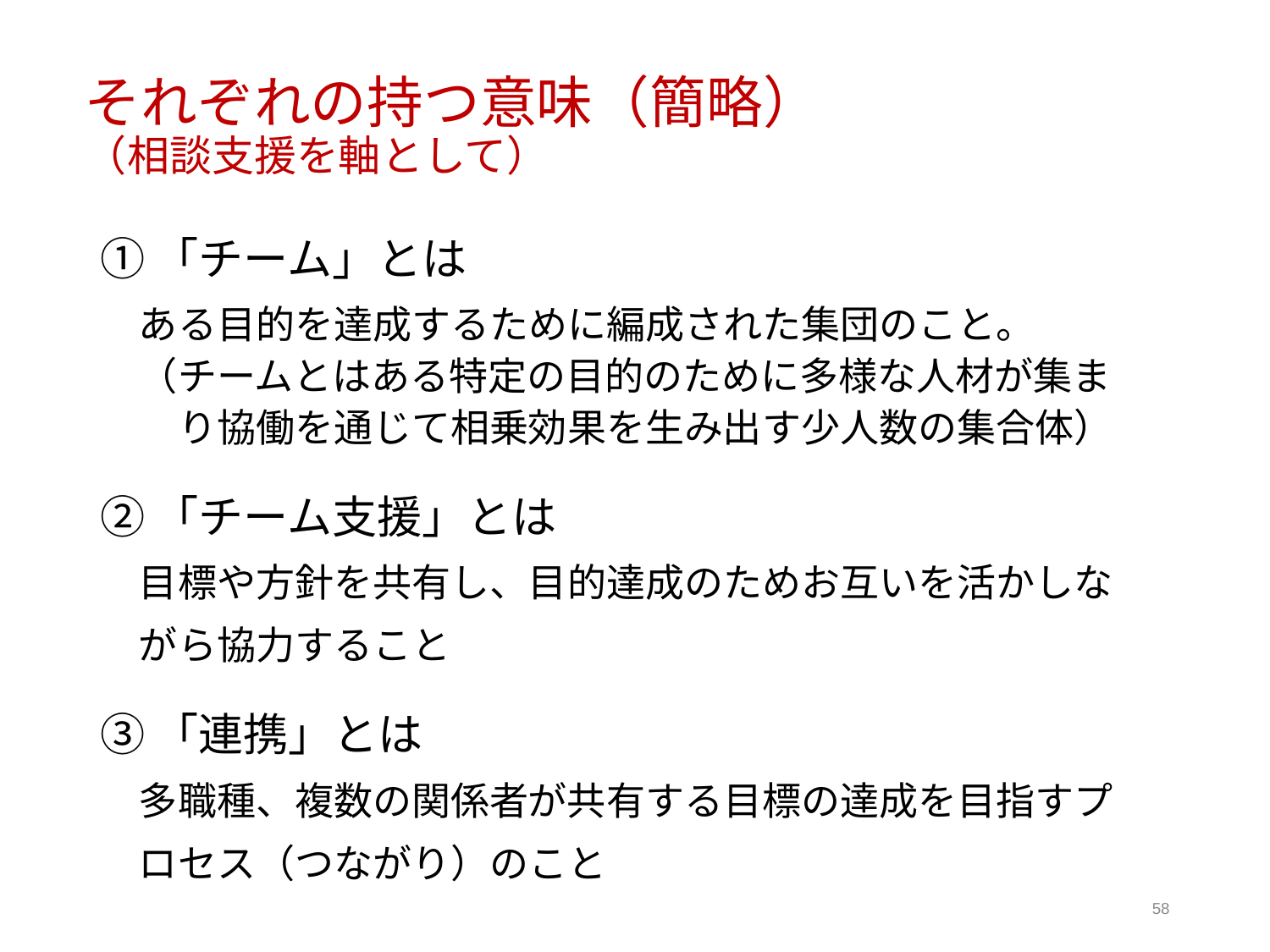

# それぞれの持つ意味（簡略） （相談支援を軸として）
①「チーム」とは
　ある目的を達成するために編成された集団のこと。
　（チームとはある特定の目的のために多様な人材が集ま
　　り協働を通じて相乗効果を生み出す少人数の集合体）

②「チーム支援」とは
　目標や方針を共有し、目的達成のためお互いを活かしな
　がら協力すること

③「連携」とは
　多職種、複数の関係者が共有する目標の達成を目指すプ
　ロセス（つながり）のこと

58